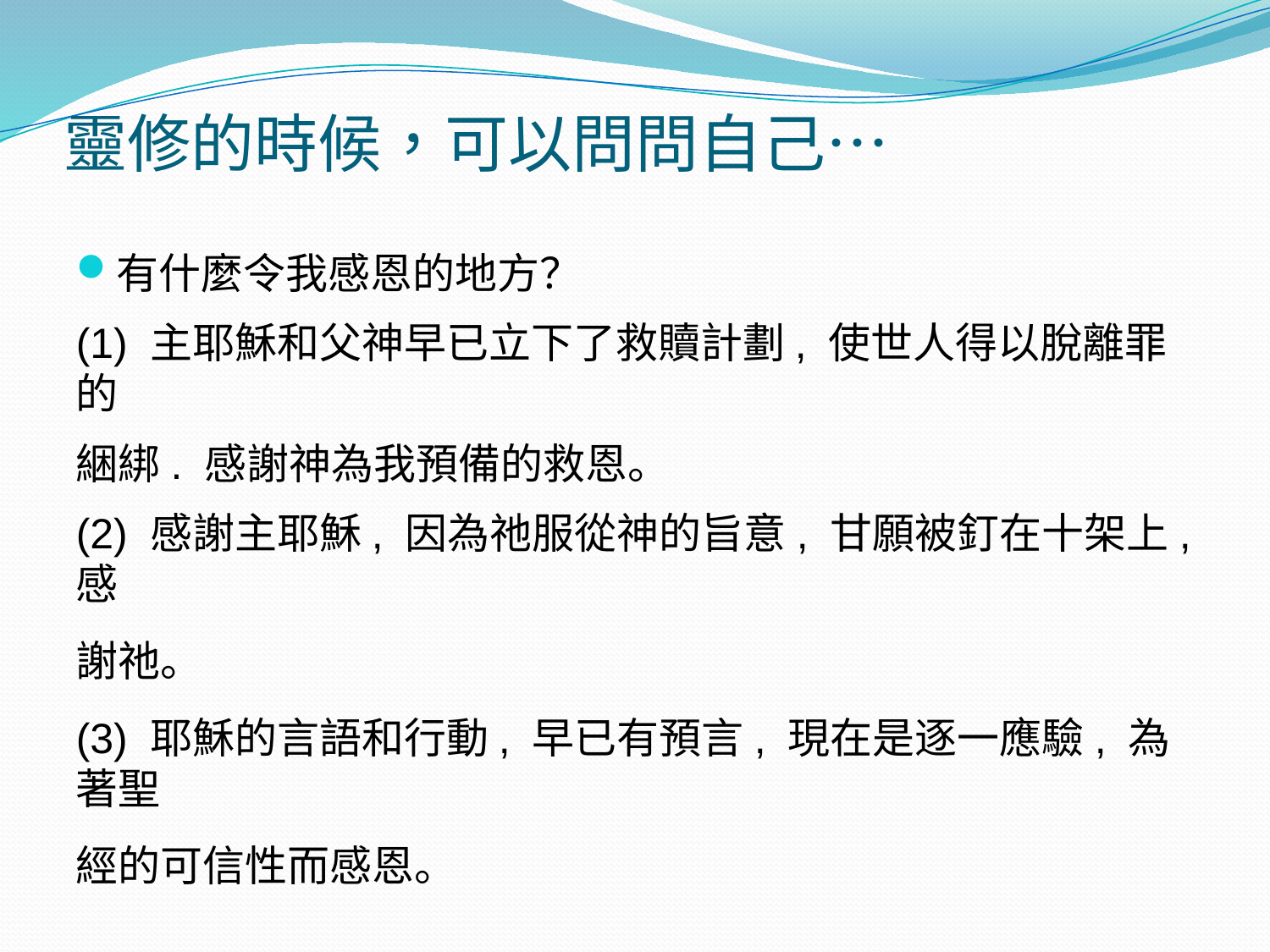

# 靈修的時候，可以問問⾃⼰…
有什麼令我感恩的地⽅？
(1) 主耶穌和父神早已立下了救贖計劃, 使世人得以脫離罪的
綑綁. 感謝神為我預備的救恩。
(2) 感謝主耶穌, 因為祂服從神的旨意, 甘願被釘在十架上, 感
謝祂。
(3) 耶穌的言語和行動, 早已有預言, 現在是逐一應驗, 為著聖
經的可信性而感恩。